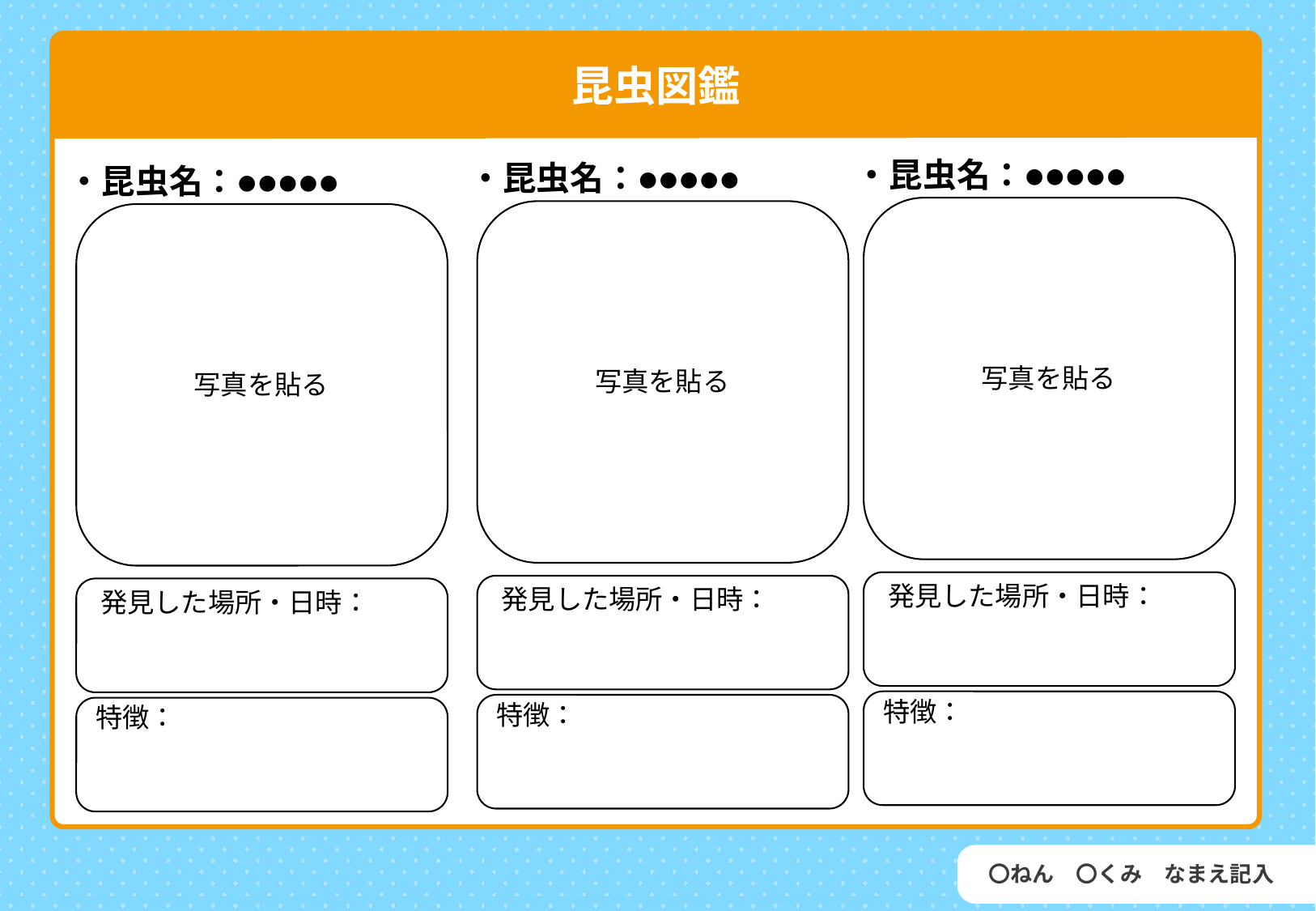

税金とは
昆虫図鑑
・昆虫名：●●●●●
・昆虫名：●●●●●
・昆虫名：●●●●●

写真を貼る
写真を貼る
写真を貼る

発見した場所・日時：

発見した場所・日時：

発見した場所・日時：
発見
特徴：

特徴：

特徴：

〇ねん　〇くみ　なまえ記入